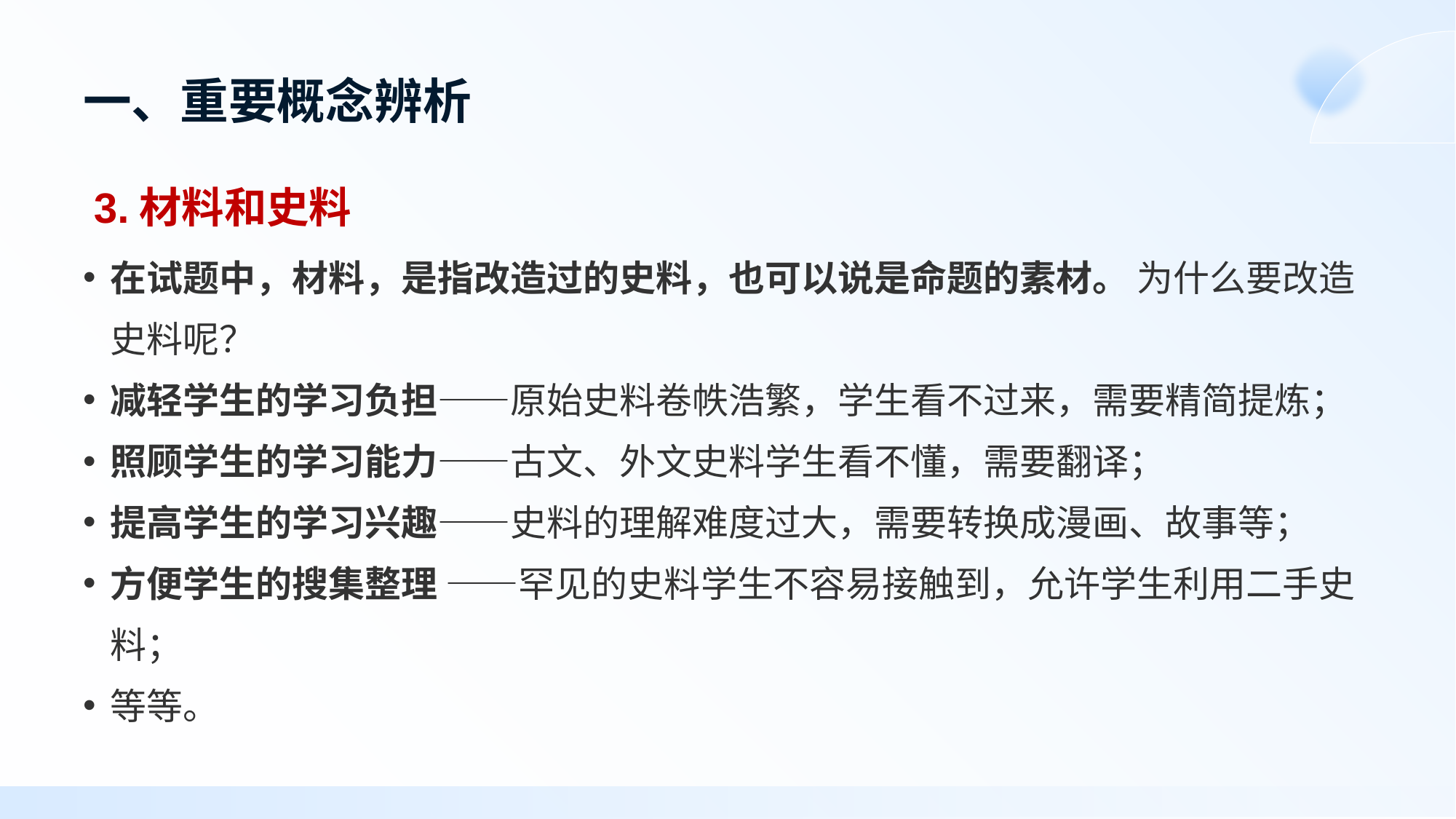

# 一、重要概念辨析
3.材料和史料
在试题中，材料，是指改造过的史料，也可以说是命题的素材。 为什么要改造史料呢？
减轻学生的学习负担——原始史料卷帙浩繁，学生看不过来，需要精简提炼；
照顾学生的学习能力——古文、外文史料学生看不懂，需要翻译；
提高学生的学习兴趣——史料的理解难度过大，需要转换成漫画、故事等；
方便学生的搜集整理 ——罕见的史料学生不容易接触到，允许学生利用二手史料；
等等。